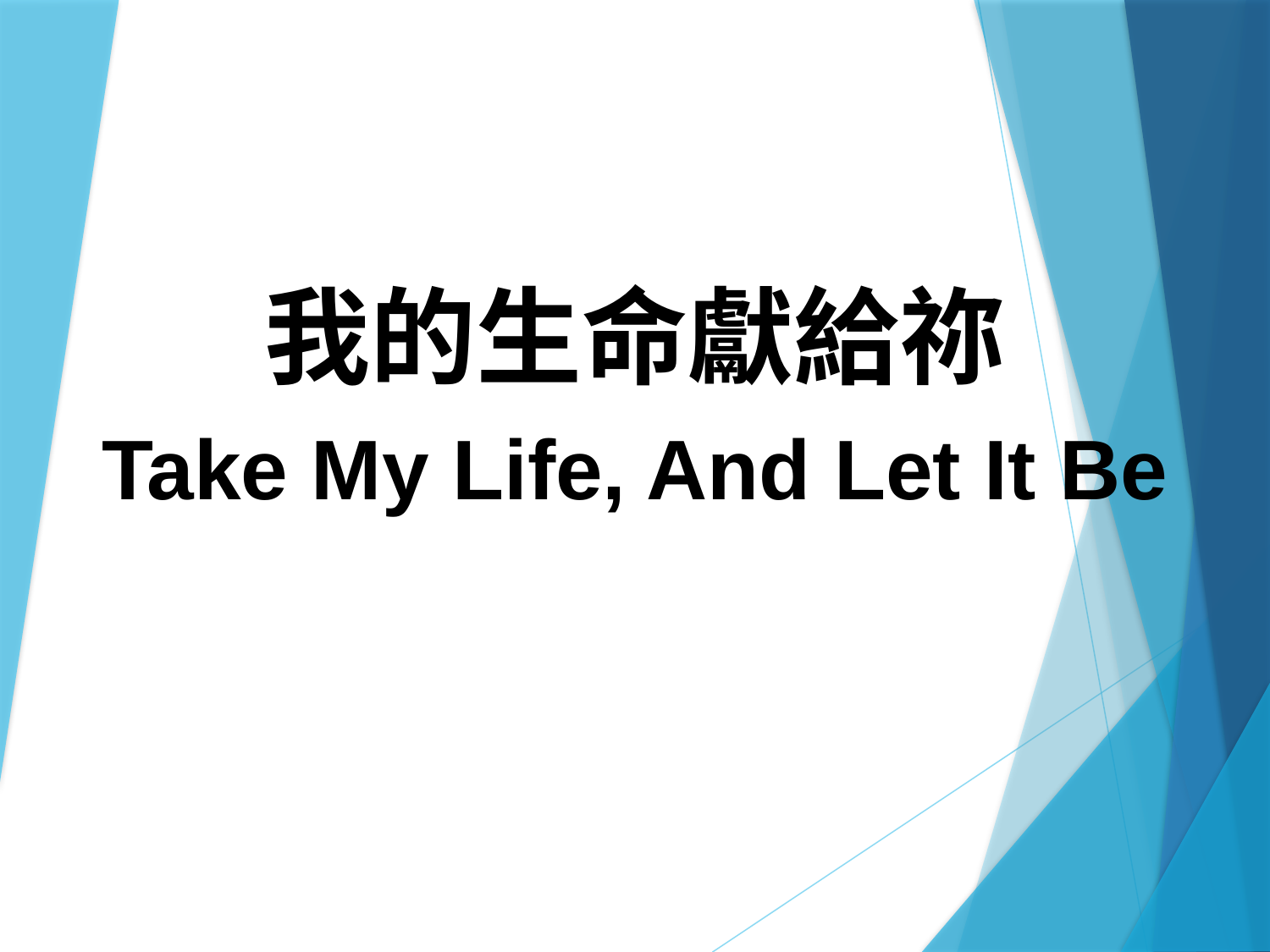

我的生命獻給祢
Take My Life, And Let It Be